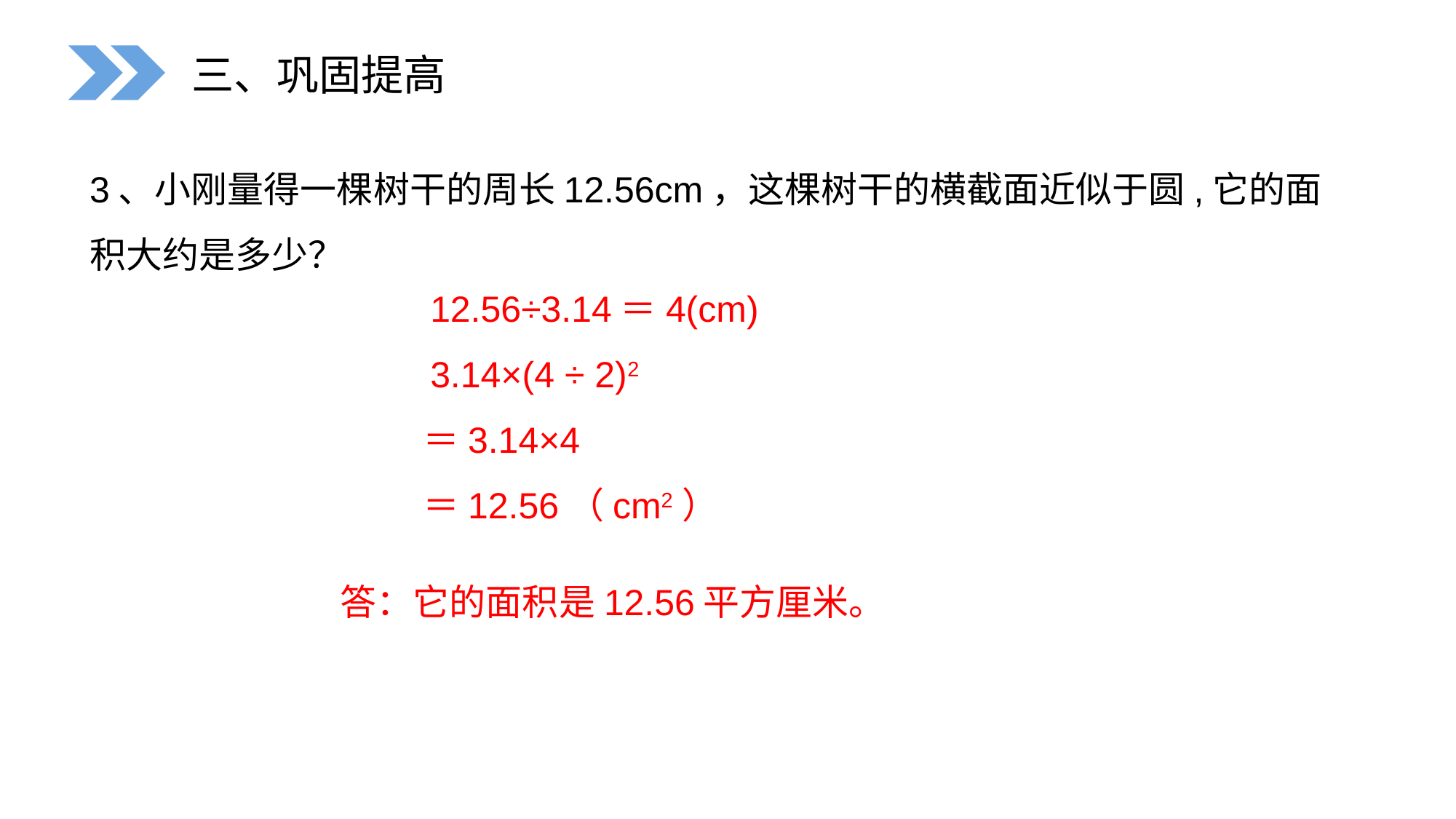

三、巩固提高
3、小刚量得一棵树干的周长12.56cm，这棵树干的横截面近似于圆,它的面积大约是多少？
    12.56÷3.14＝4(cm)
    3.14×(4 ÷ 2)2
   ＝3.14×4
   ＝12.56（cm2）
答：它的面积是12.56平方厘米。